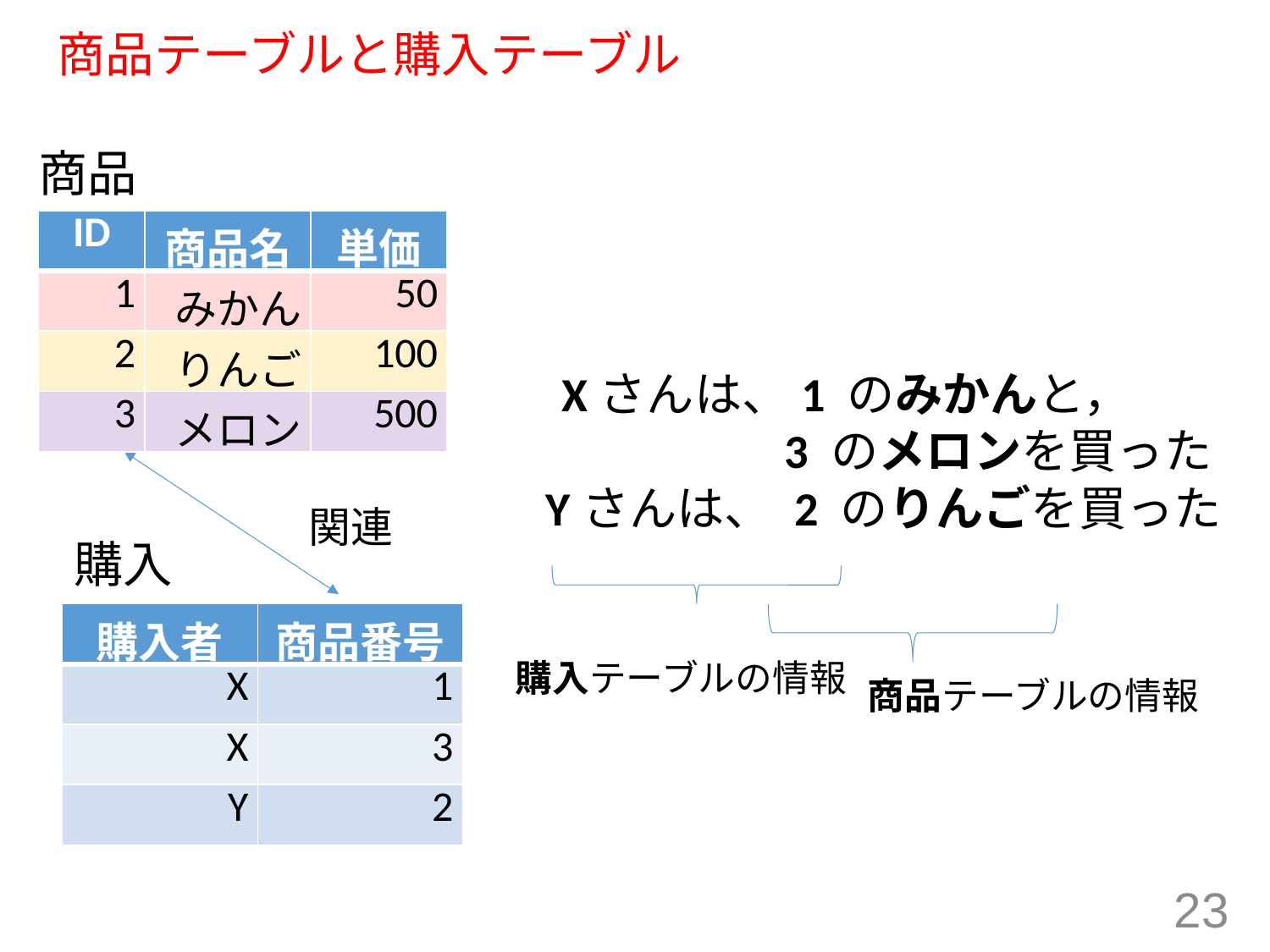

# 商品テーブルと購入テーブル
商品
| ID | 商品名 | 単価 |
| --- | --- | --- |
| 1 | みかん | 50 |
| 2 | りんご | 100 |
| 3 | メロン | 500 |
　Xさんは、1 のみかんと，
　　　　　   3 のメロンを買った
    Yさんは、 2 のりんごを買った

関連
購入
| 購入者 | 商品番号 |
| --- | --- |
| X | 1 |
| X | 3 |
| Y | 2 |
購入テーブルの情報
商品テーブルの情報
23